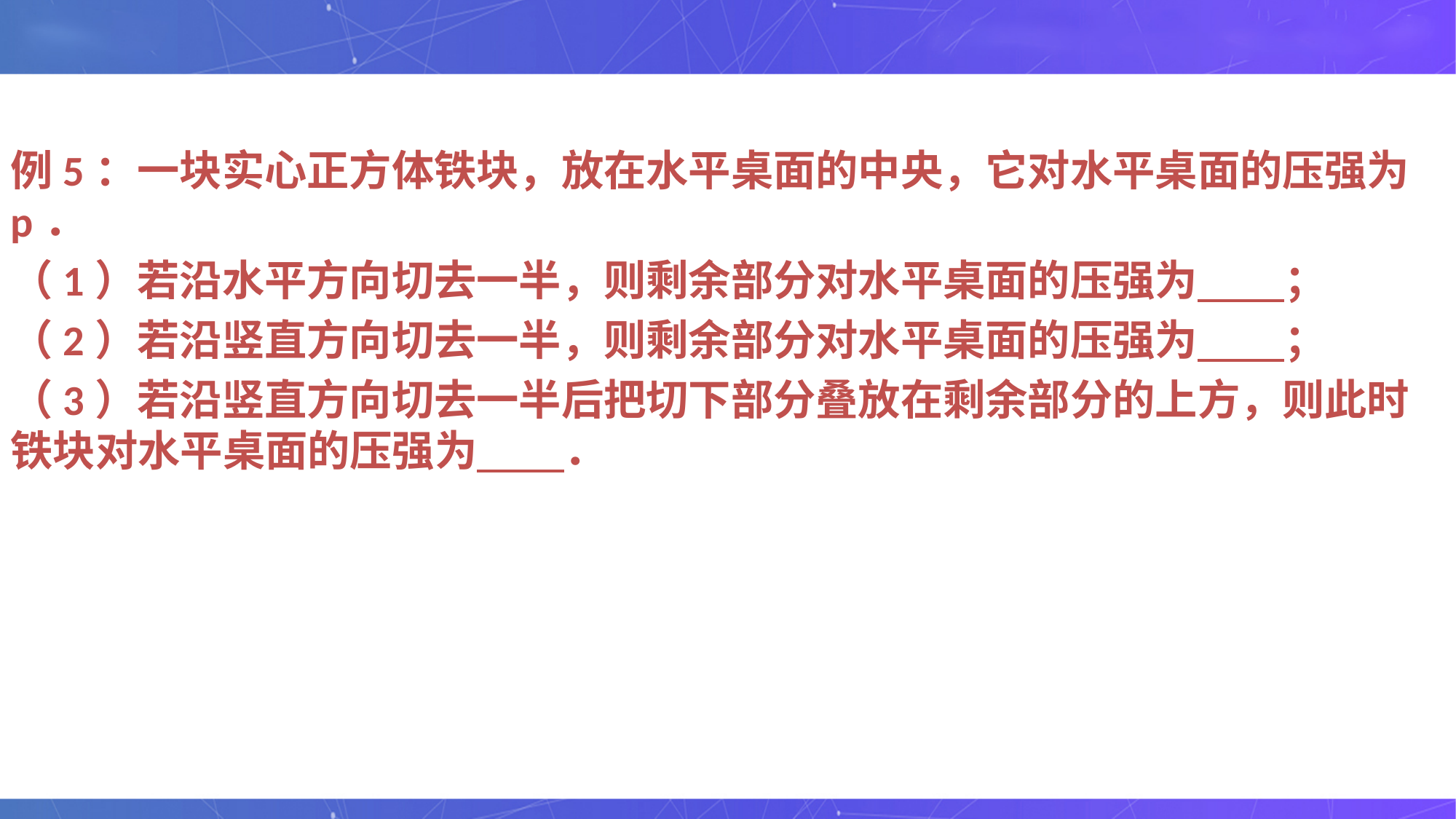

例5：一块实心正方体铁块，放在水平桌面的中央，它对水平桌面的压强为p．
（1）若沿水平方向切去一半，则剩余部分对水平桌面的压强为         ；
（2）若沿竖直方向切去一半，则剩余部分对水平桌面的压强为         ；
（3）若沿竖直方向切去一半后把切下部分叠放在剩余部分的上方，则此时铁块对水平桌面的压强为         ．